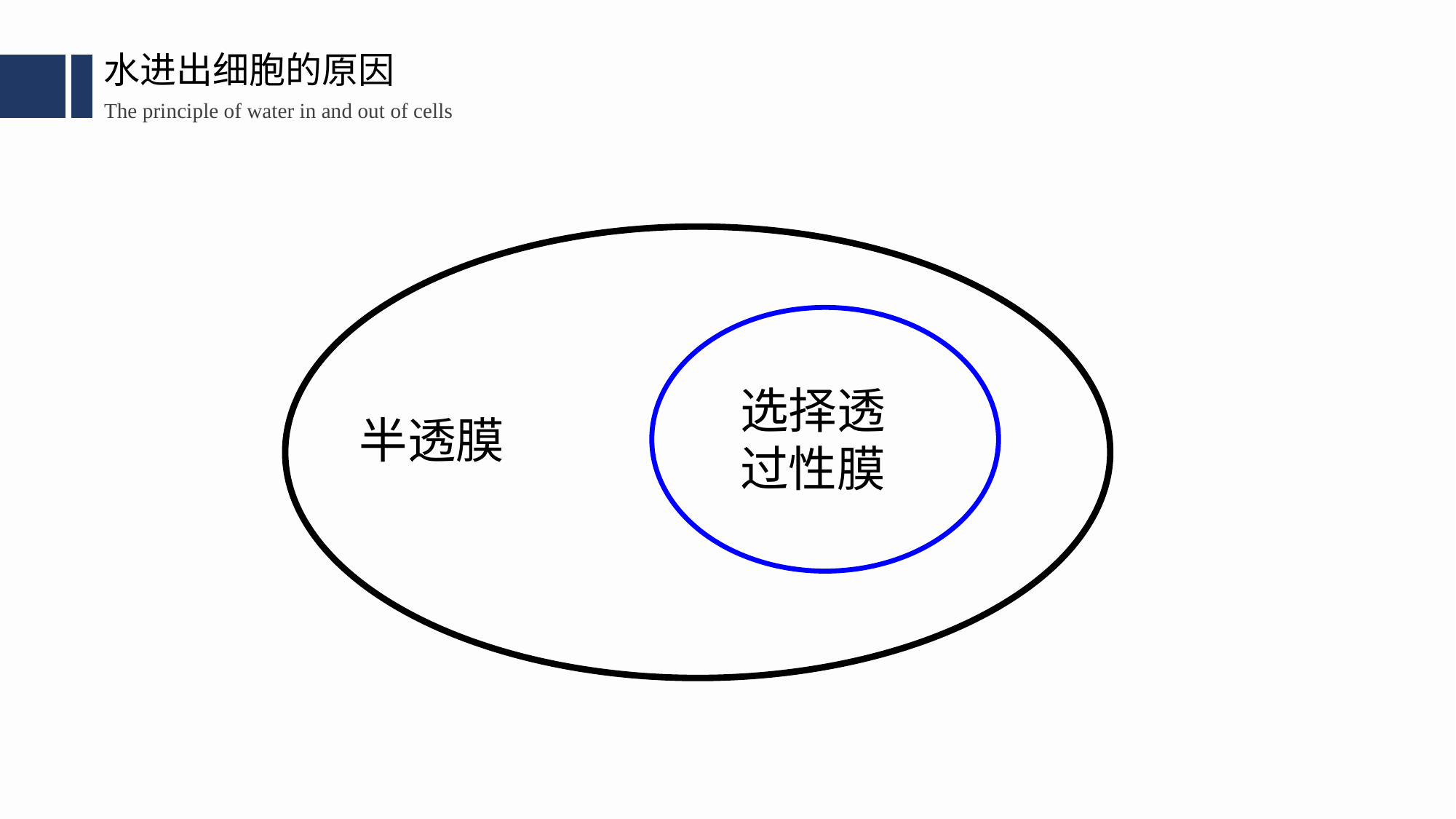

水进出细胞的原因
The principle of water in and out of cells

选择透过性膜
半透膜